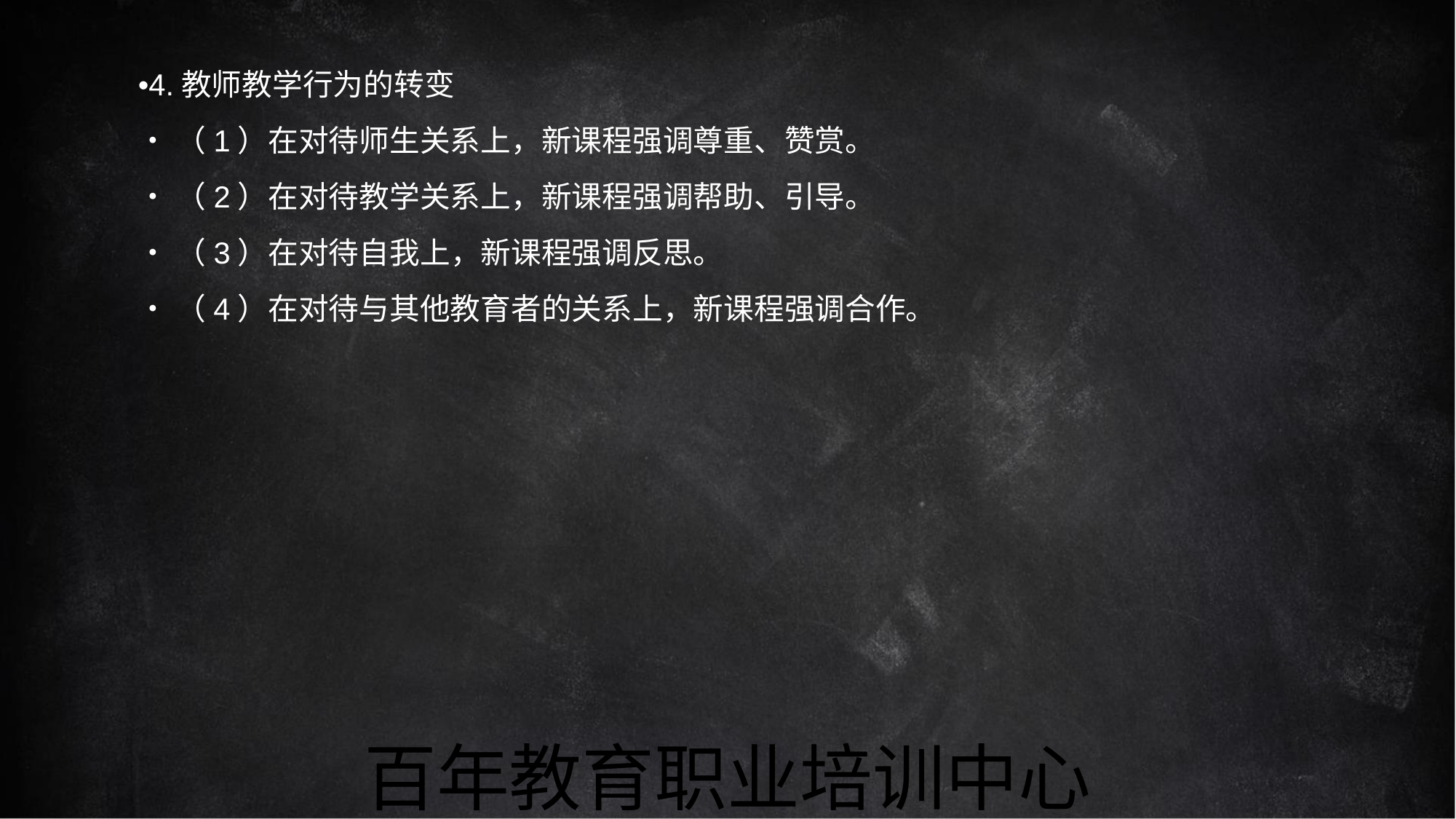

•4.教师教学行为的转变
•（1）在对待师生关系上，新课程强调尊重、赞赏。
•（2）在对待教学关系上，新课程强调帮助、引导。
•（3）在对待自我上，新课程强调反思。
•（4）在对待与其他教育者的关系上，新课程强调合作。
百年教育职业培训中心